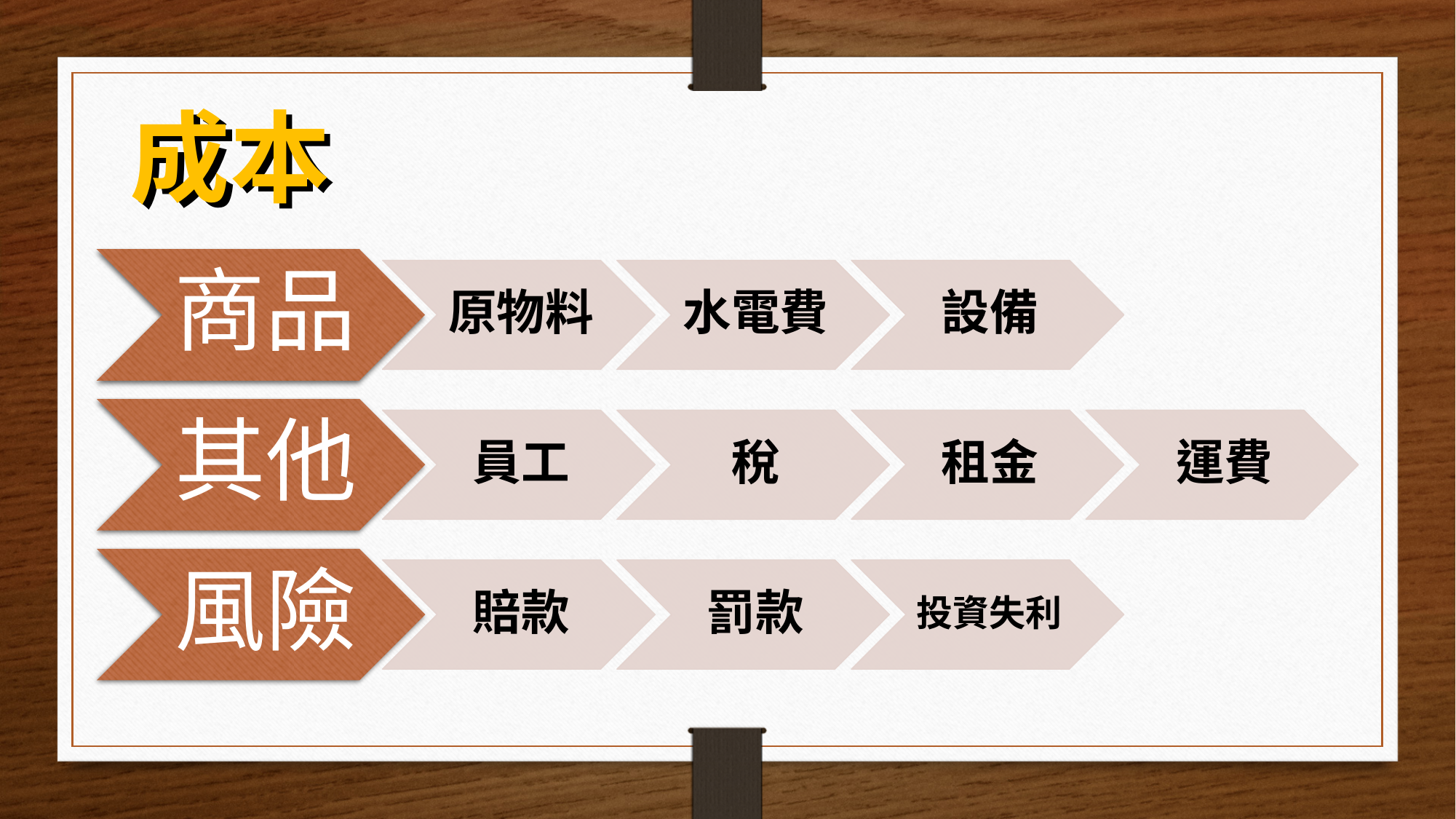

成本
成本
商品
原物料
水電費
設備
其他
員工
稅
租金
運費
風險
賠款
罰款
投資失利